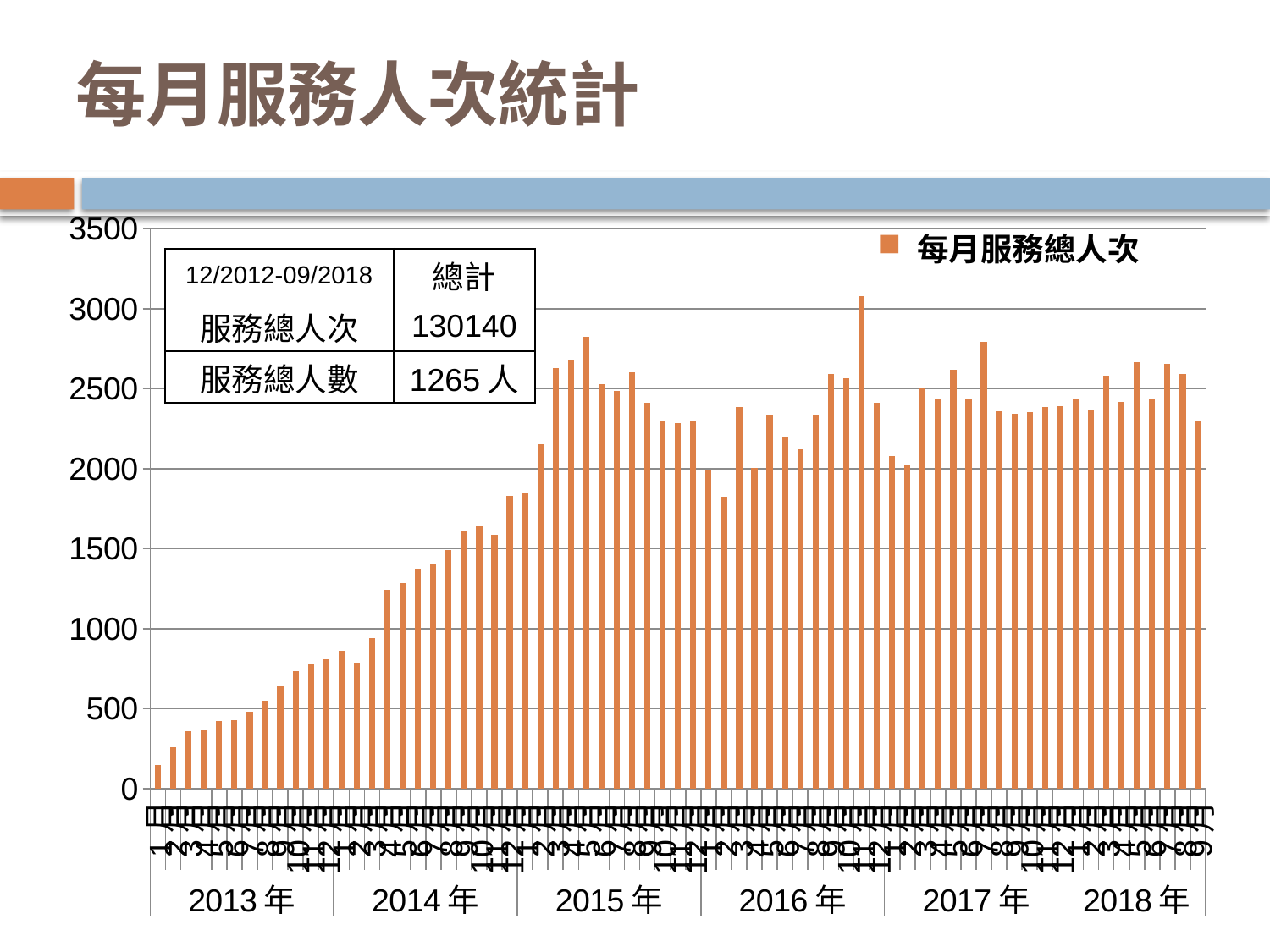

# 每月服務人次統計

### Chart

| Category |  |
|---|---|
| 1月 | 150.0 |
| 2月 | 260.0 |
| 3月 | 358.0 |
| 4月 | 365.0 |
| 5月 | 426.0 |
| 6月 | 427.0 |
| 7月 | 481.0 |
| 8月 | 553.0 |
| 9月 | 643.0 |
| 10月 | 738.0 |
| 11月 | 778.0 |
| 12月 | 809.0 |
| 1月 | 860.0 |
| 2月 | 781.0 |
| 3月 | 941.0 |
| 4月 | 1243.0 |
| 5月 | 1288.0 |
| 6月 | 1378.0 |
| 7月 | 1409.0 |
| 8月 | 1494.0 |
| 9月 | 1614.0 |
| 10月 | 1648.0 |
| 11月 | 1589.0 |
| 12月 | 1829.0 |
| 1月 | 1850.0 |
| 2月 | 2151.0 |
| 3月 | 2627.0 |
| 4月 | 2680.0 |
| 5月 | 2827.0 |
| 6月 | 2526.0 |
| 7月 | 2484.0 |
| 8月 | 2600.0 |
| 9月 | 2412.0 |
| 10月 | 2299.0 |
| 11月 | 2285.0 |
| 12月 | 2295.0 |
| 1月 | 1990.0 |
| 2月 | 1827.0 |
| 3月 | 2385.0 |
| 4月 | 2005.0 |
| 5月 | 2340.0 |
| 6月 | 2203.0 |
| 7月 | 2120.0 |
| 8月 | 2331.0 |
| 9月 | 2593.0 |
| 10月 | 2563.0 |
| 11月 | 3079.0 |
| 12月 | 2412.0 |
| 1月 | 2080.0 |
| 2月 | 2026.0 |
| 3月 | 2504.0 |
| 4月 | 2435.0 |
| 5月 | 2617.0 |
| 6月 | 2438.0 |
| 7月 | 2792.0 |
| 8月 | 2361.0 |
| 9月 | 2343.0 |
| 10月 | 2355.0 |
| 11月 | 2384.0 |
| 12月 | 2393.0 |
| 1月 | 2432.0 |
| 2月 | 2371.0 |
| 3月 | 2584.0 |
| 4月 | 2420.0 |
| 5月 | 2665.0 |
| 6月 | 2438.0 |
| 7月 | 2654.0 |
| 8月 | 2590.0 |
| 9月 | 2303.0 |
每月服務總人次
| 12/2012-09/2018 | 總計 |
| --- | --- |
| 服務總人次 | 130140 |
| 服務總人數 | 1265人 |